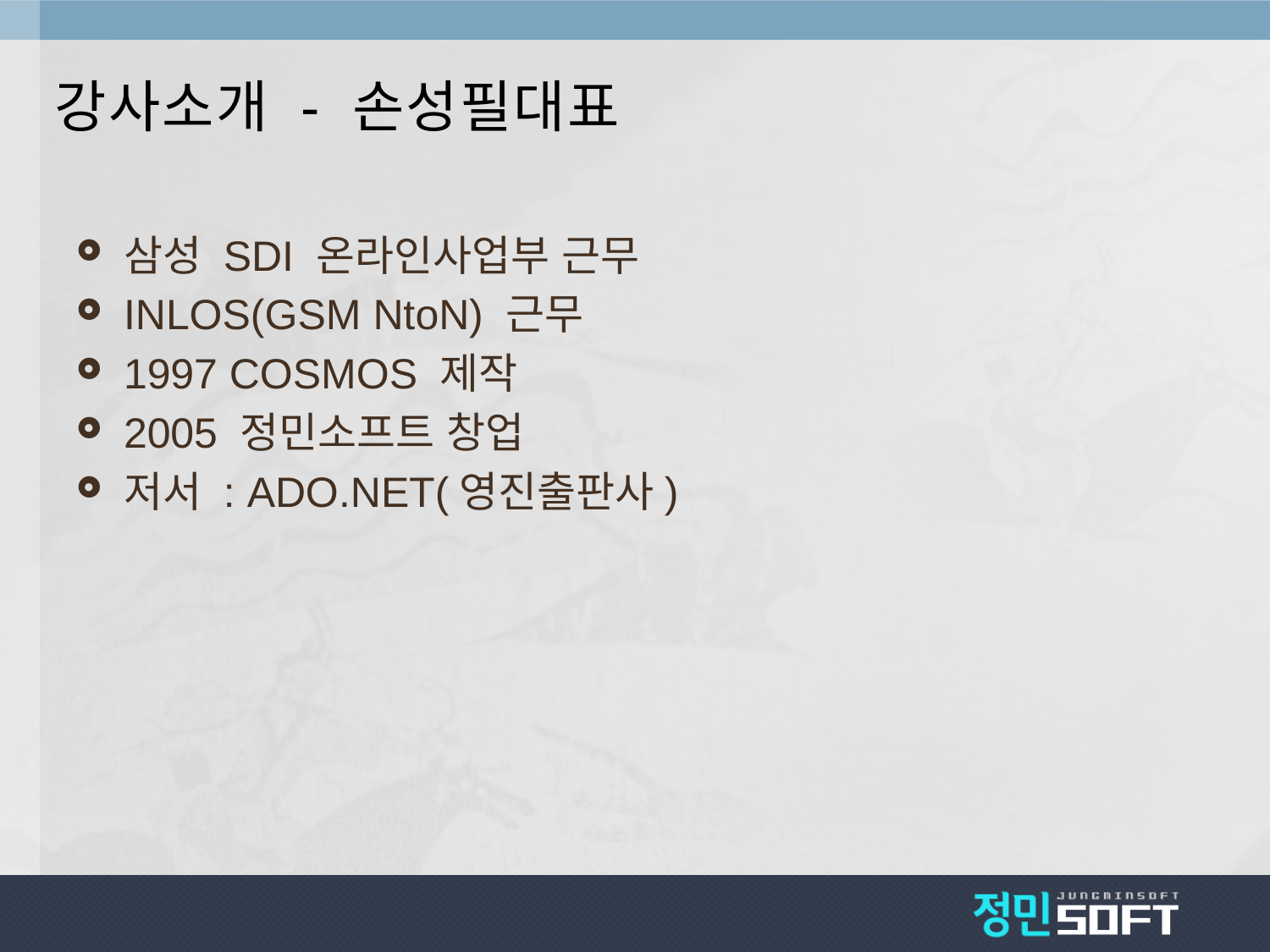

# 강사소개 - 손성필대표
삼성 SDI 온라인사업부 근무
INLOS(GSM NtoN) 근무
1997 COSMOS 제작
2005 정민소프트 창업
저서 : ADO.NET(영진출판사)